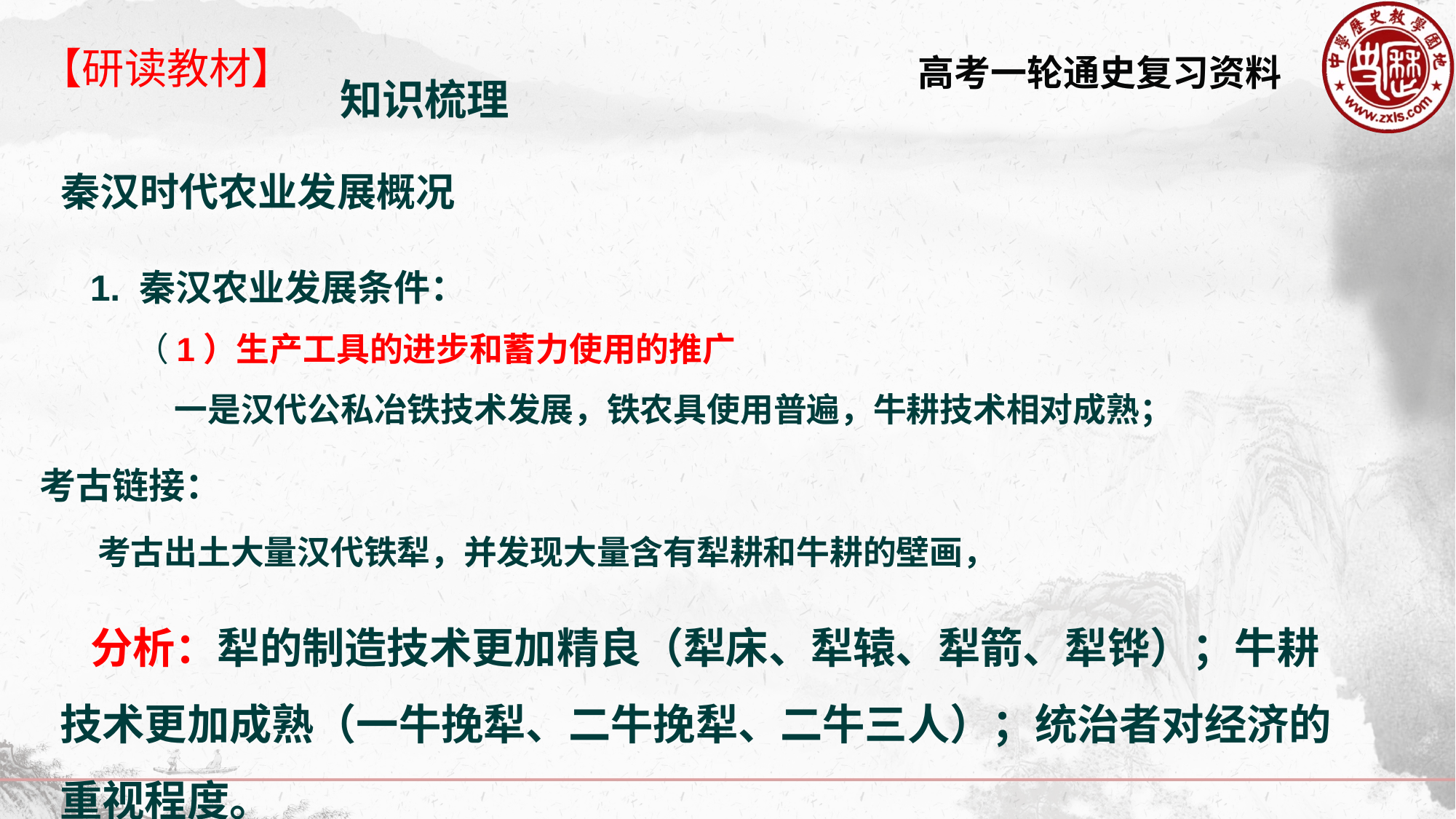

【研读教材】
知识梳理
秦汉时代农业发展概况
1. 秦汉农业发展条件：
     （1）生产工具的进步和蓄力使用的推广
          一是汉代公私冶铁技术发展，铁农具使用普遍，牛耕技术相对成熟；
考古链接：
      考古出土大量汉代铁犁，并发现大量含有犁耕和牛耕的壁画，
   分析：犁的制造技术更加精良（犁床、犁辕、犁箭、犁铧）；牛耕技术更加成熟（一牛挽犁、二牛挽犁、二牛三人）；统治者对经济的重视程度。